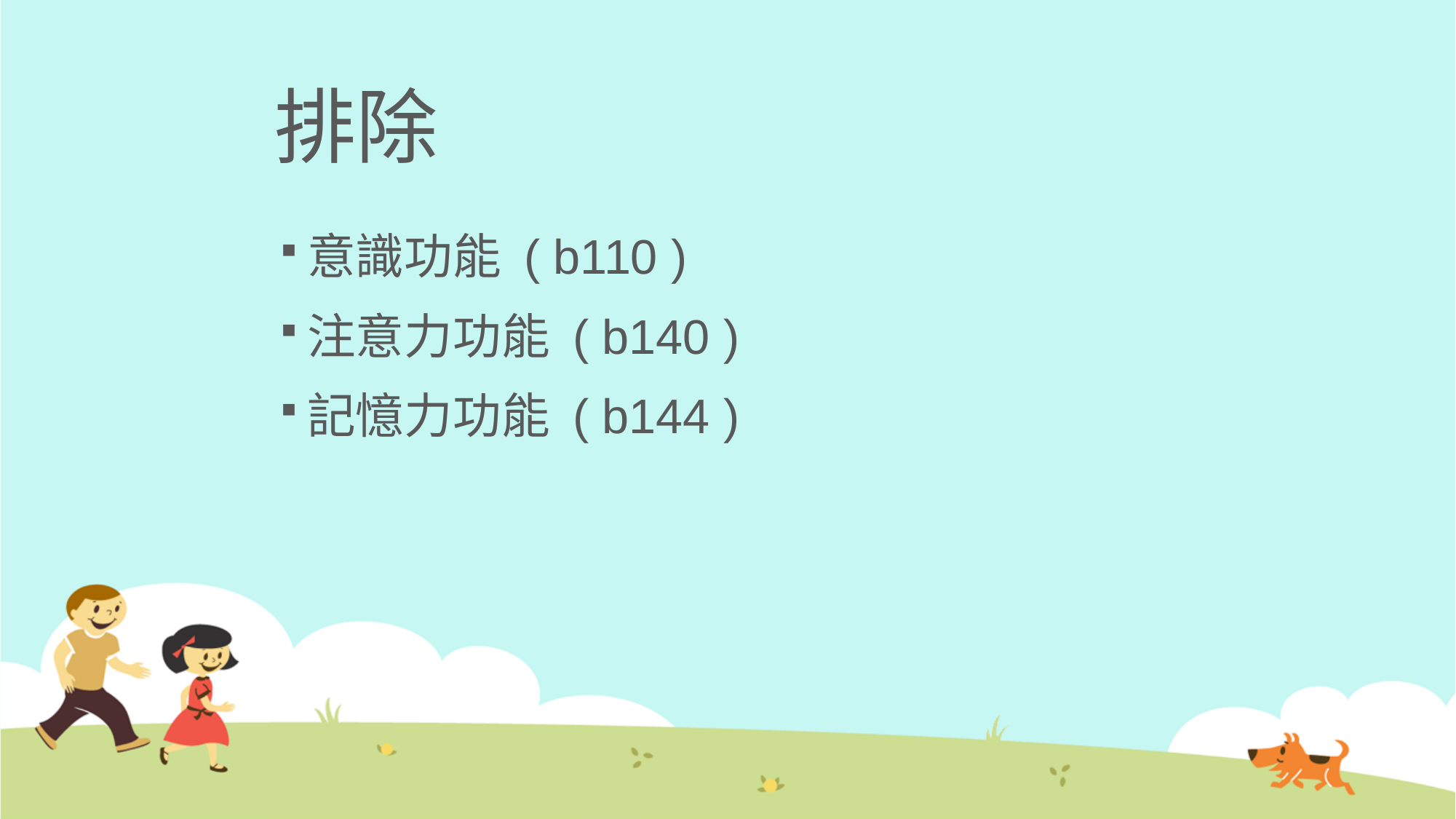

# 排除
意識功能 ( b110 )
注意力功能 ( b140 )
記憶力功能 ( b144 )